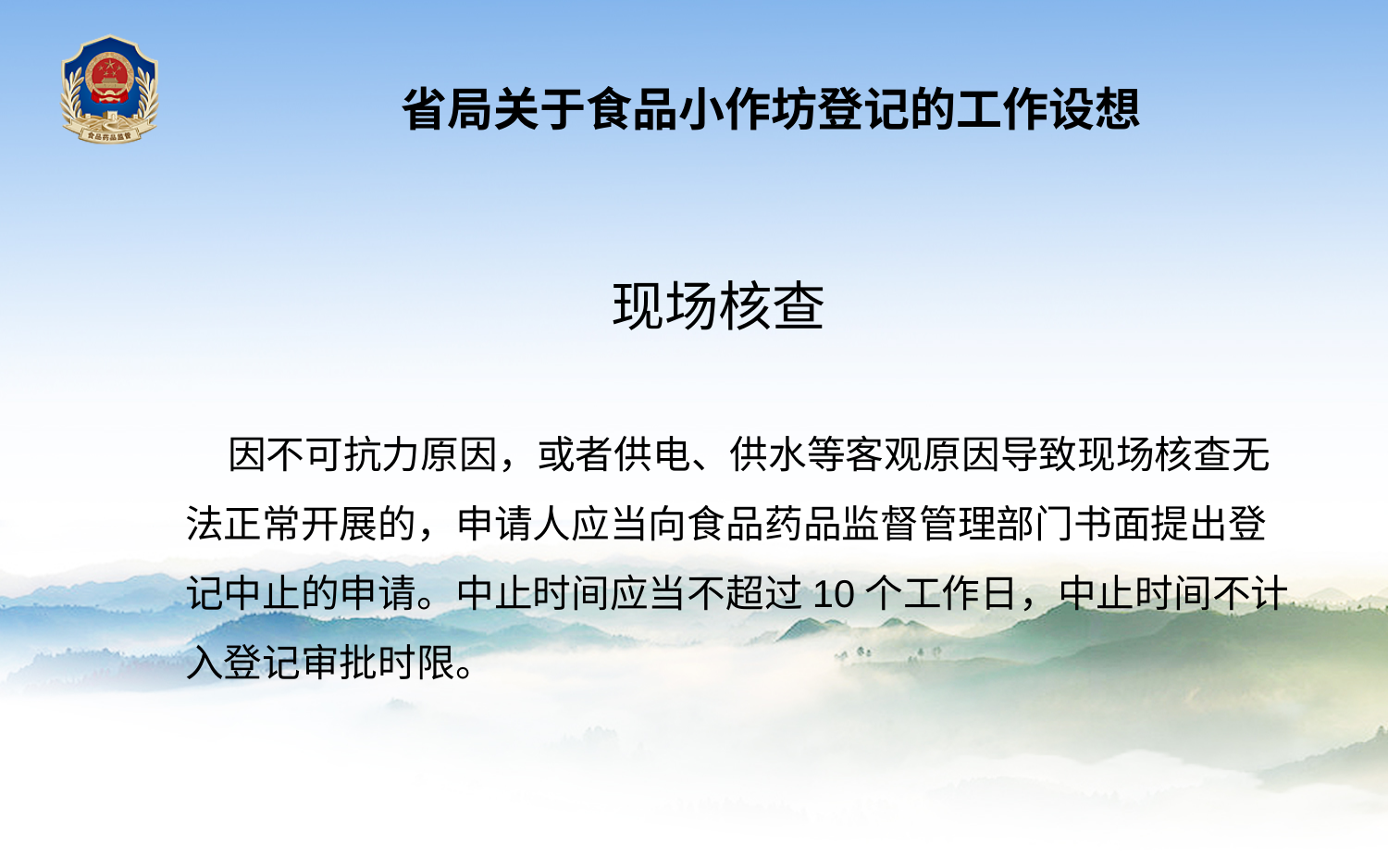

省局关于食品小作坊登记的工作设想

现场核查

          因不可抗力原因，或者供电、供水等客观原因导致现场核查无法正常开展的，申请人应当向食品药品监督管理部门书面提出登记中止的申请。中止时间应当不超过10个工作日，中止时间不计入登记审批时限。